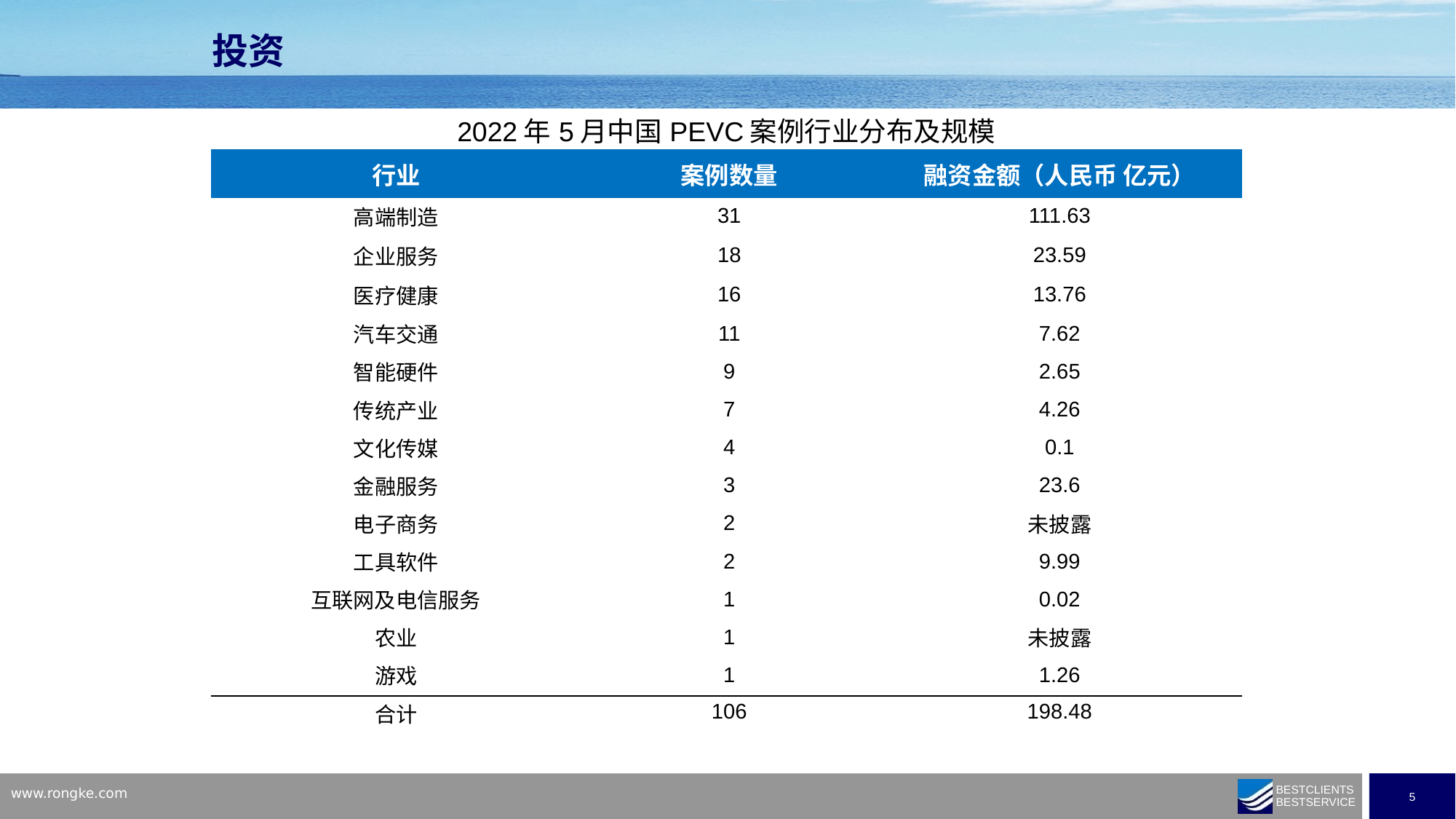

投资
| 2022年5月中国PEVC案例行业分布及规模 |  |  |
| --- | --- | --- |
| 行业 | 案例数量 | 融资金额（人民币 亿元） |
| 高端制造 | 31 | 111.63 |
| 企业服务 | 18 | 23.59 |
| 医疗健康 | 16 | 13.76 |
| 汽车交通 | 11 | 7.62 |
| 智能硬件 | 9 | 2.65 |
| 传统产业 | 7 | 4.26 |
| 文化传媒 | 4 | 0.1 |
| 金融服务 | 3 | 23.6 |
| 电子商务 | 2 | 未披露 |
| 工具软件 | 2 | 9.99 |
| 互联网及电信服务 | 1 | 0.02 |
| 农业 | 1 | 未披露 |
| 游戏 | 1 | 1.26 |
| 合计 | 106 | 198.48 |